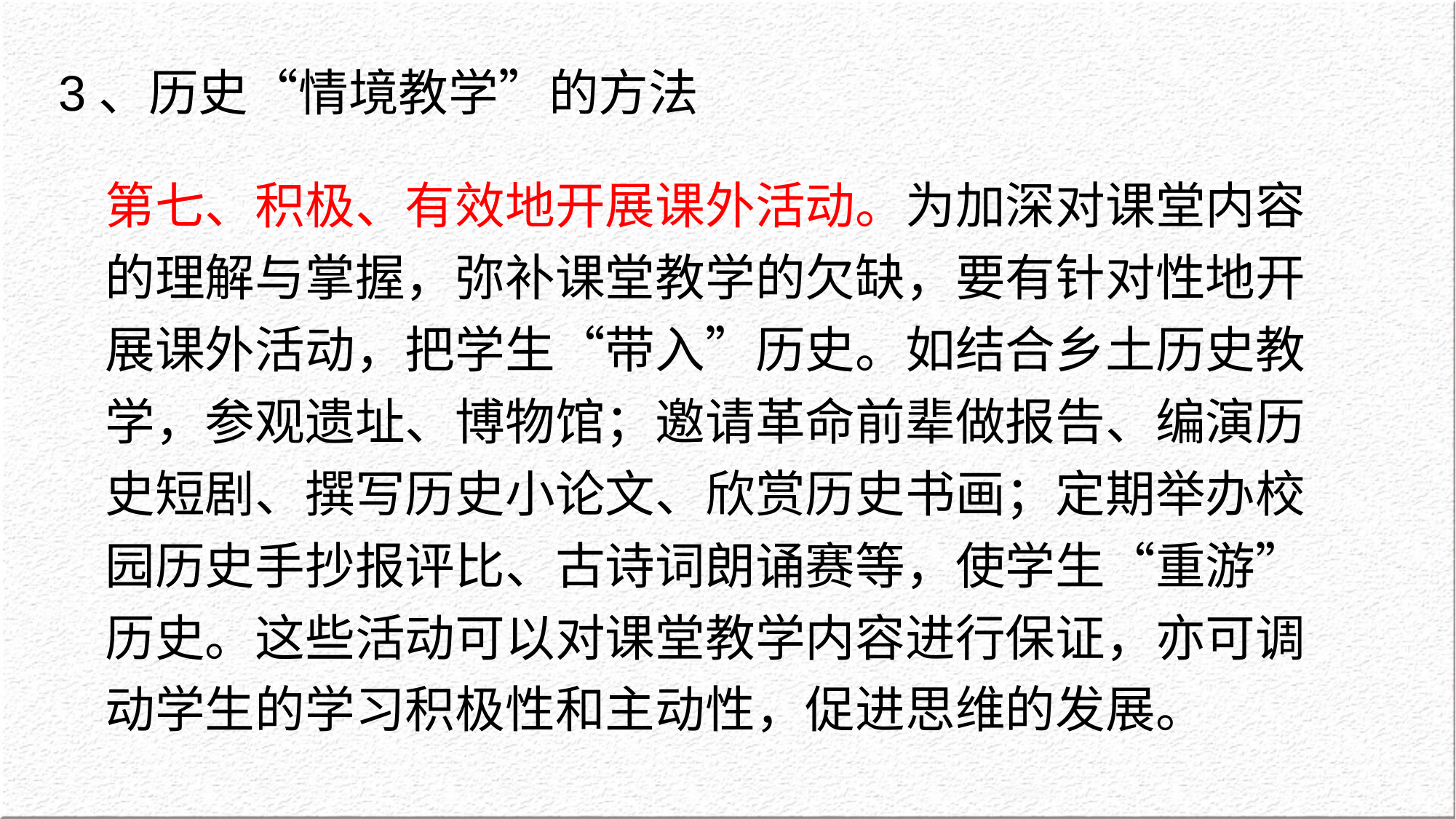

3、历史“情境教学”的方法
第七、积极、有效地开展课外活动。为加深对课堂内容的理解与掌握，弥补课堂教学的欠缺，要有针对性地开展课外活动，把学生“带入”历史。如结合乡土历史教学，参观遗址、博物馆；邀请革命前辈做报告、编演历史短剧、撰写历史小论文、欣赏历史书画；定期举办校园历史手抄报评比、古诗词朗诵赛等，使学生“重游”历史。这些活动可以对课堂教学内容进行保证，亦可调动学生的学习积极性和主动性，促进思维的发展。